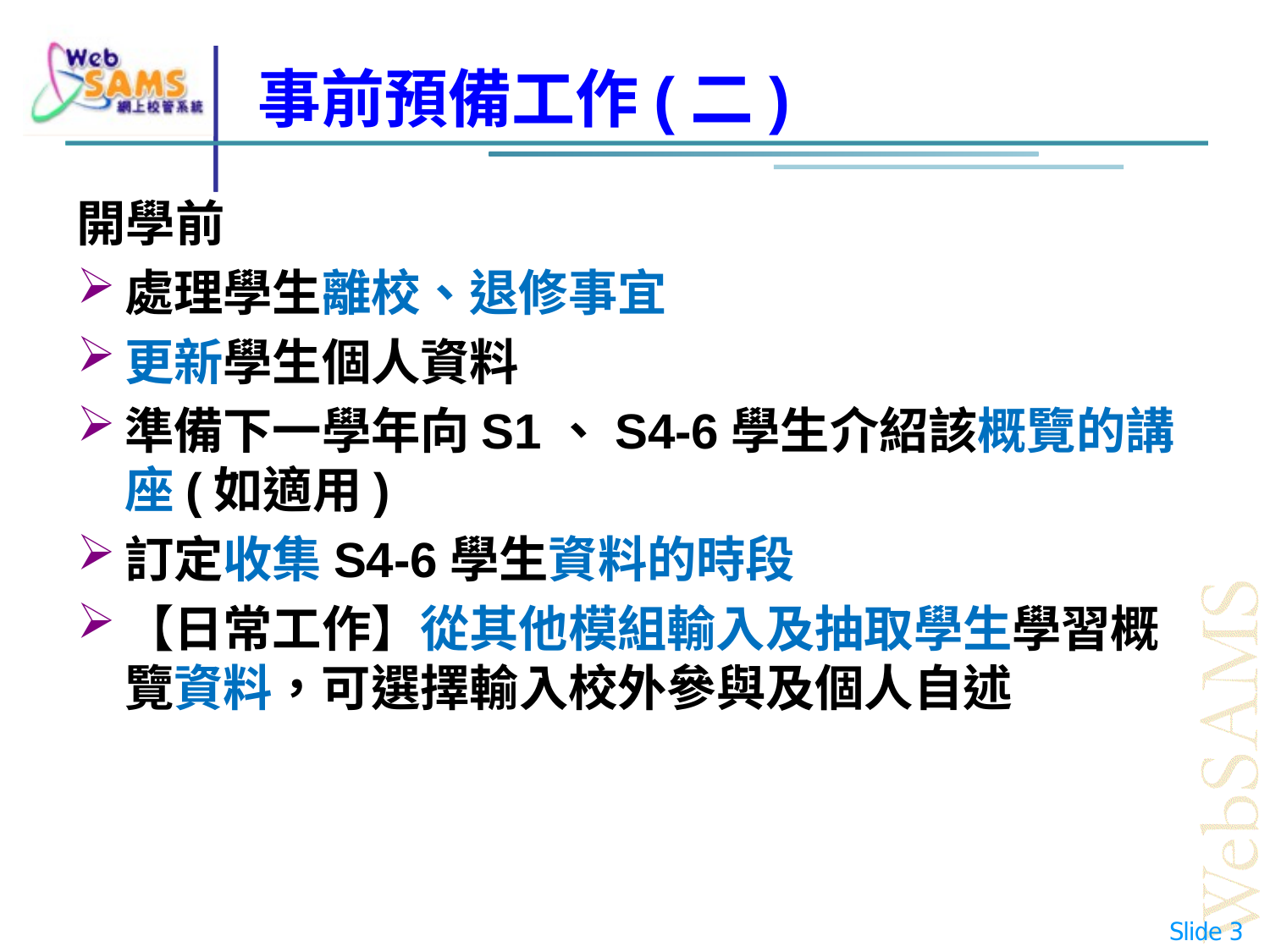

# 事前預備工作(二)
開學前
處理學生離校、退修事宜
更新學生個人資料
準備下一學年向S1、S4-6學生介紹該概覽的講座(如適用)
訂定收集S4-6學生資料的時段
【日常工作】從其他模組輸入及抽取學生學習概覽資料，可選擇輸入校外參與及個人自述